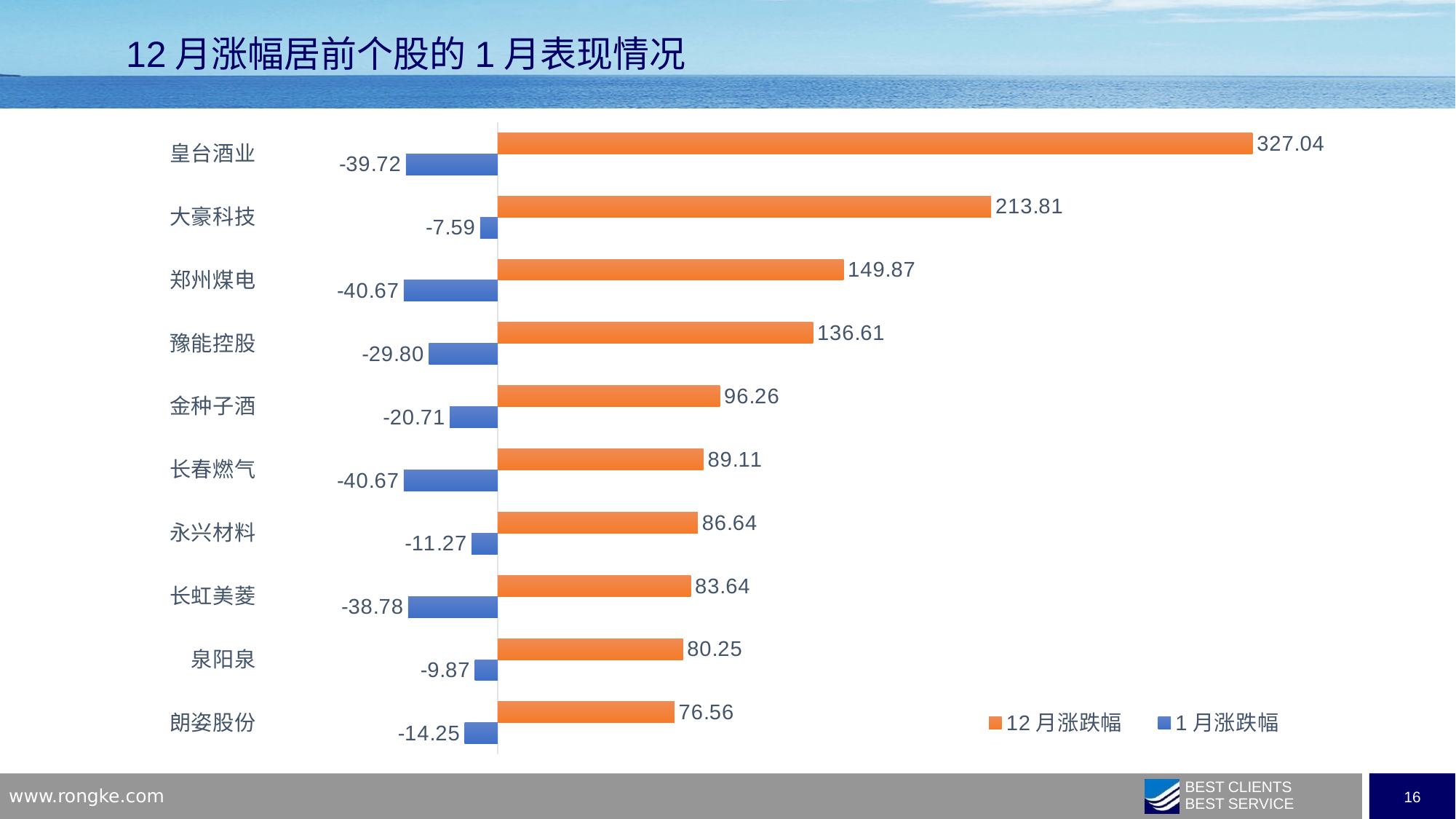

12月涨幅居前个股的1月表现情况

### Chart

| Category | 1月涨跌幅 | 12月涨跌幅 |
|---|---|---|
| 朗姿股份 | -14.2509 | 76.5591 |
| 泉阳泉 | -9.8707 | 80.2454 |
| 长虹美菱 | -38.7789 | 83.6364 |
| 永兴材料 | -11.2689 | 86.6437 |
| 长春燃气 | -40.6682 | 89.1068 |
| 金种子酒 | -20.711 | 96.2588 |
| 豫能控股 | -29.8027 | 136.6093 |
| 郑州煤电 | -40.6652 | 149.866 |
| 大豪科技 | -7.5908 | 213.809 |
| 皇台酒业 | -39.7179 | 327.0415 |